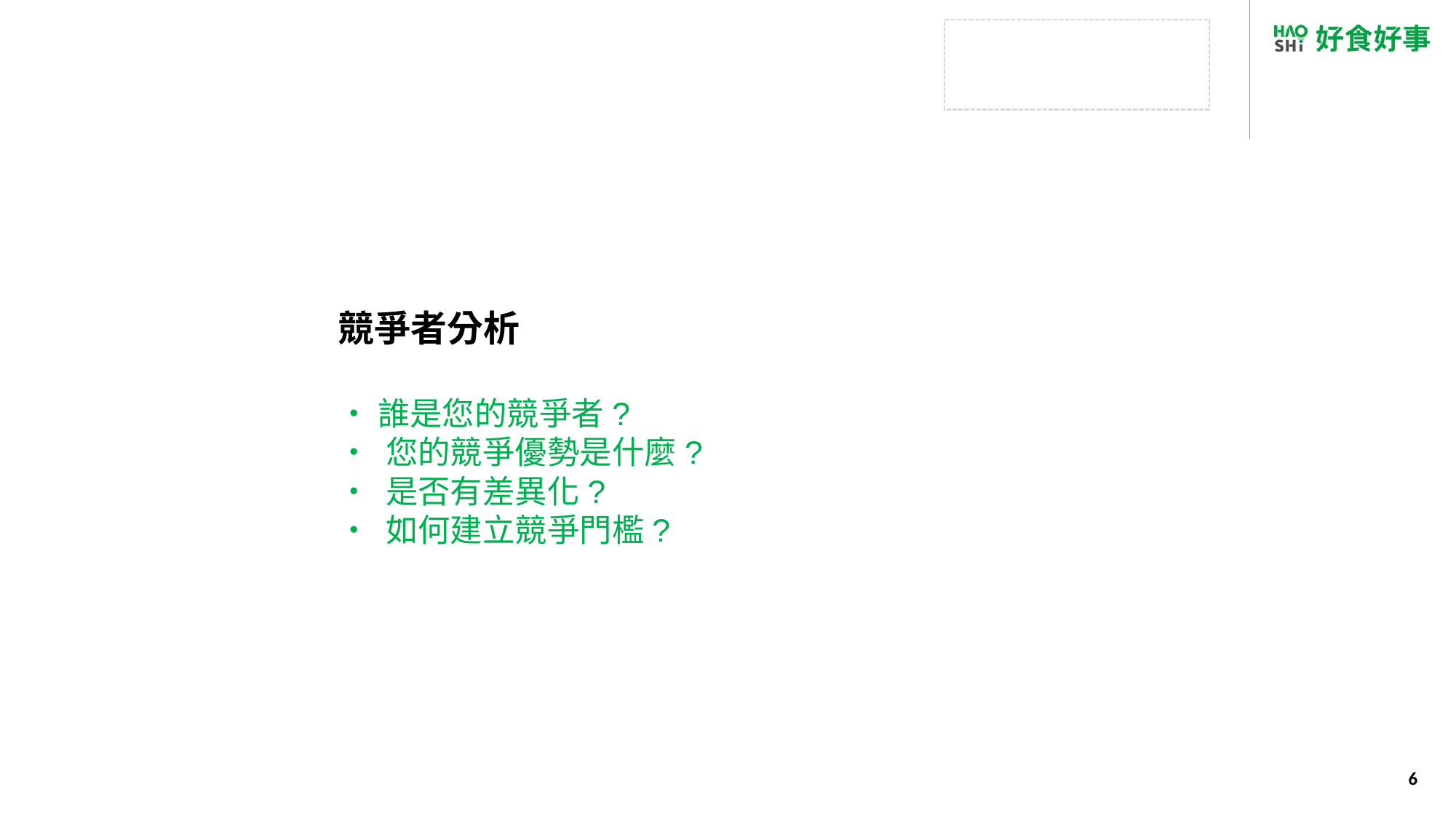

競爭者分析
• 誰是您的競爭者?
• 您的競爭優勢是什麼?
• 是否有差異化?
• 如何建立競爭門檻?